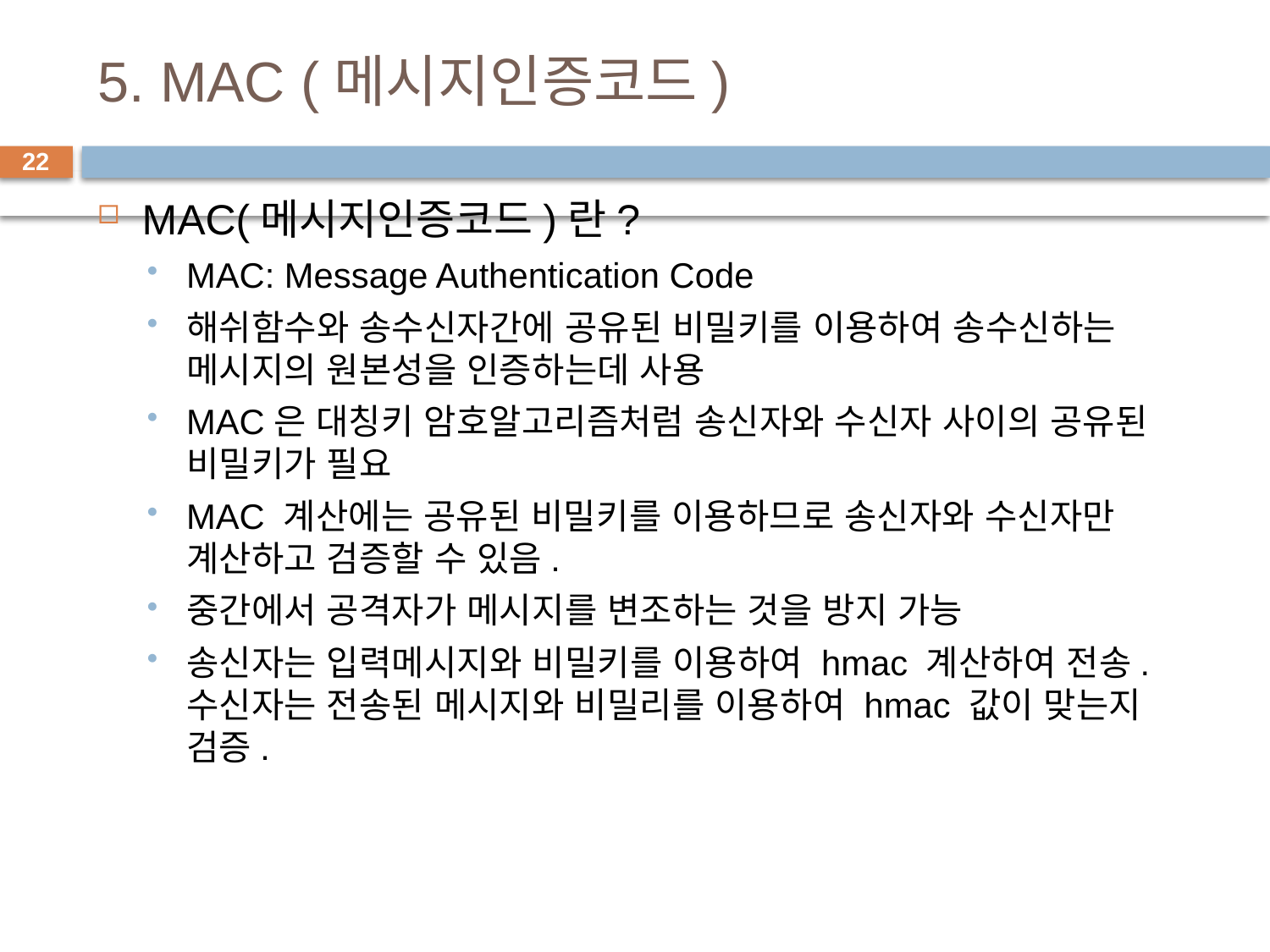

# 5. MAC (메시지인증코드)
22
MAC(메시지인증코드)란?
MAC: Message Authentication Code
해쉬함수와 송수신자간에 공유된 비밀키를 이용하여 송수신하는 메시지의 원본성을 인증하는데 사용
MAC은 대칭키 암호알고리즘처럼 송신자와 수신자 사이의 공유된 비밀키가 필요
MAC 계산에는 공유된 비밀키를 이용하므로 송신자와 수신자만 계산하고 검증할 수 있음.
중간에서 공격자가 메시지를 변조하는 것을 방지 가능
송신자는 입력메시지와 비밀키를 이용하여 hmac 계산하여 전송. 수신자는 전송된 메시지와 비밀리를 이용하여 hmac 값이 맞는지 검증.